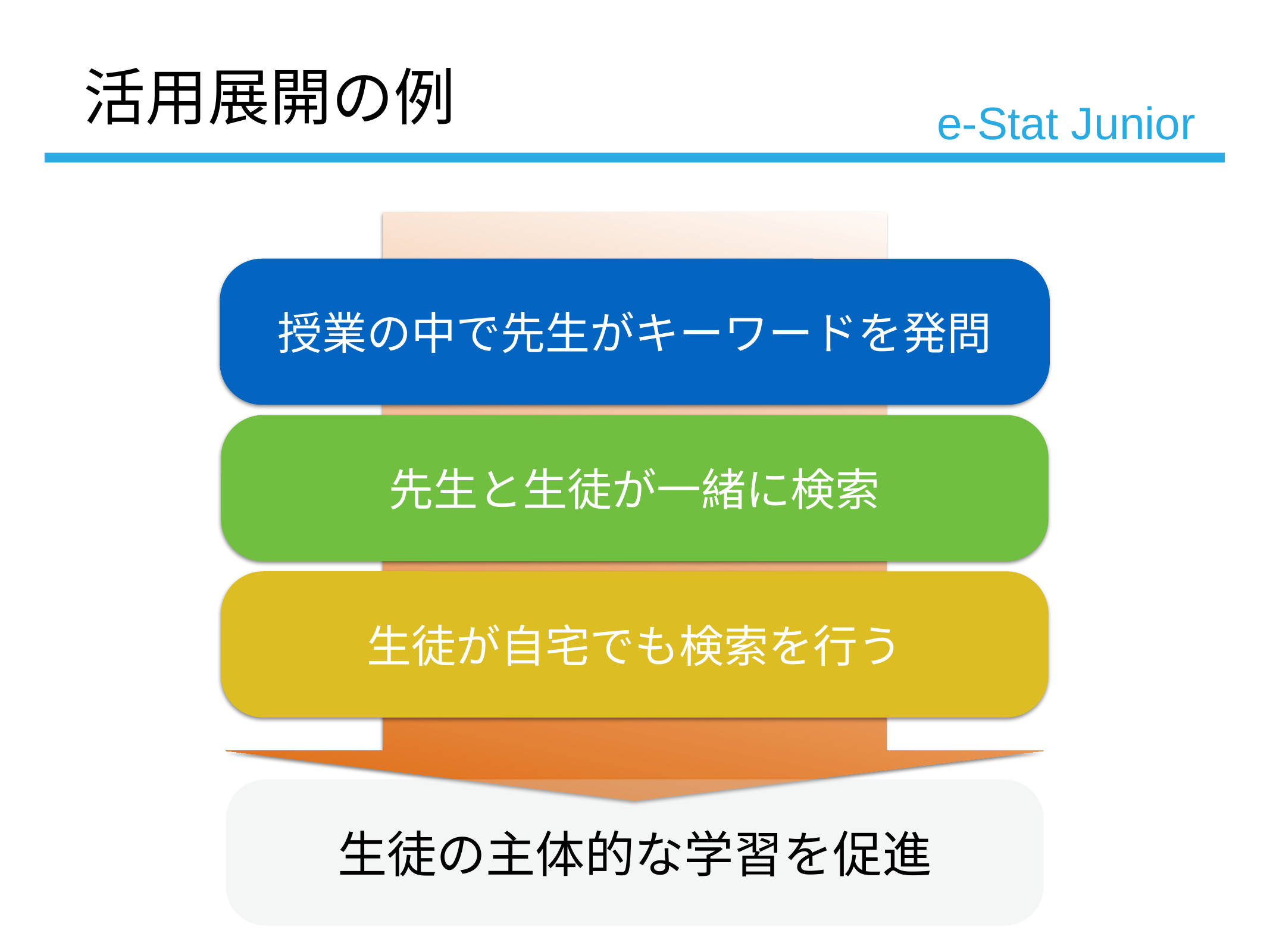

活用展開の例
# e-Stat Junior

授業の中で先生がキーワードを発問

先生と生徒が一緒に検索

生徒が自宅でも検索を行う

生徒の主体的な学習を促進